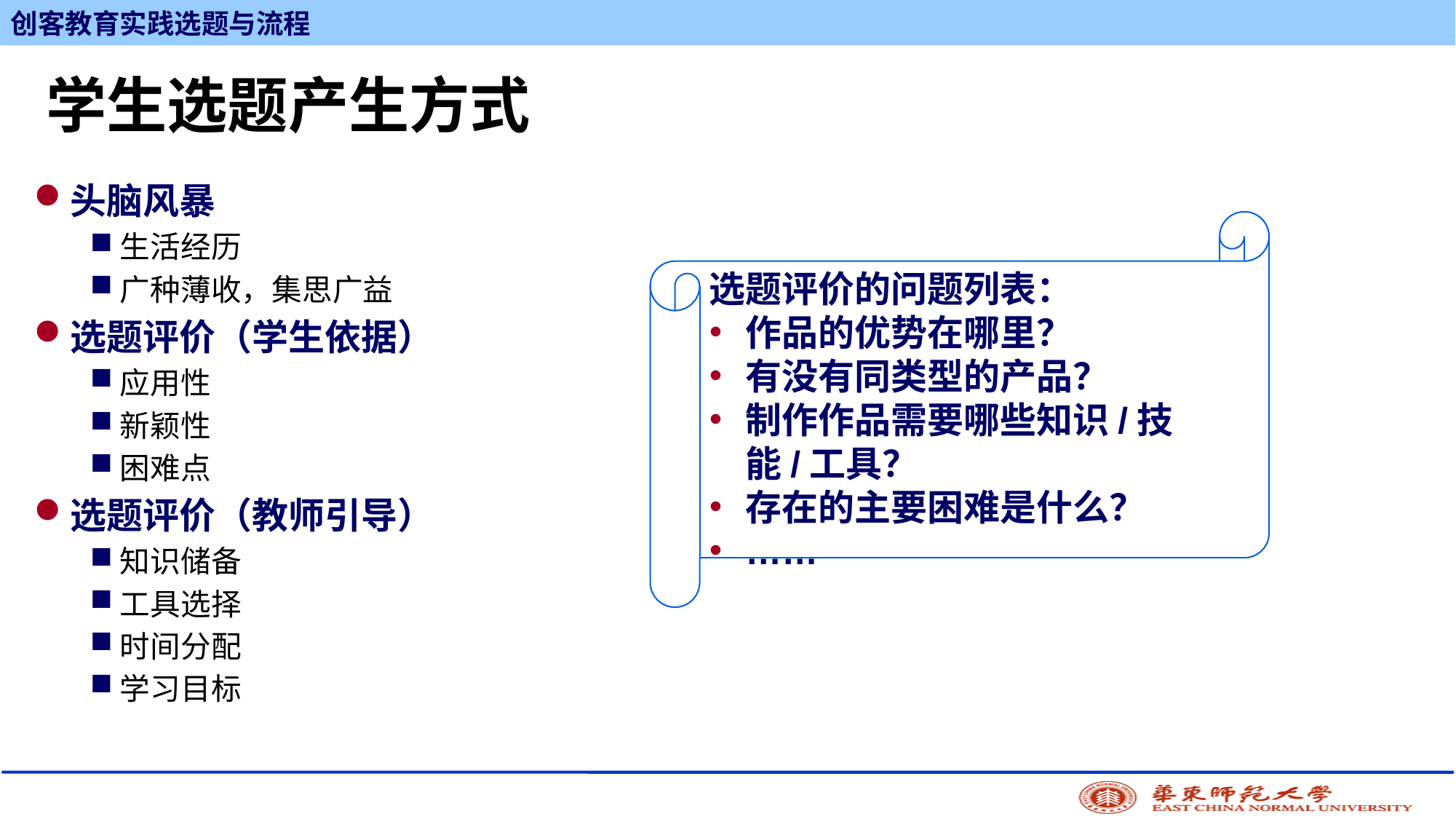

# 学生选题产生方式
头脑风暴
生活经历
广种薄收，集思广益
选题评价（学生依据）
应用性
新颖性
困难点
选题评价（教师引导）
知识储备
工具选择
时间分配
学习目标
选题评价的问题列表：
作品的优势在哪里？
有没有同类型的产品？
制作作品需要哪些知识/技能/工具？
存在的主要困难是什么？
……